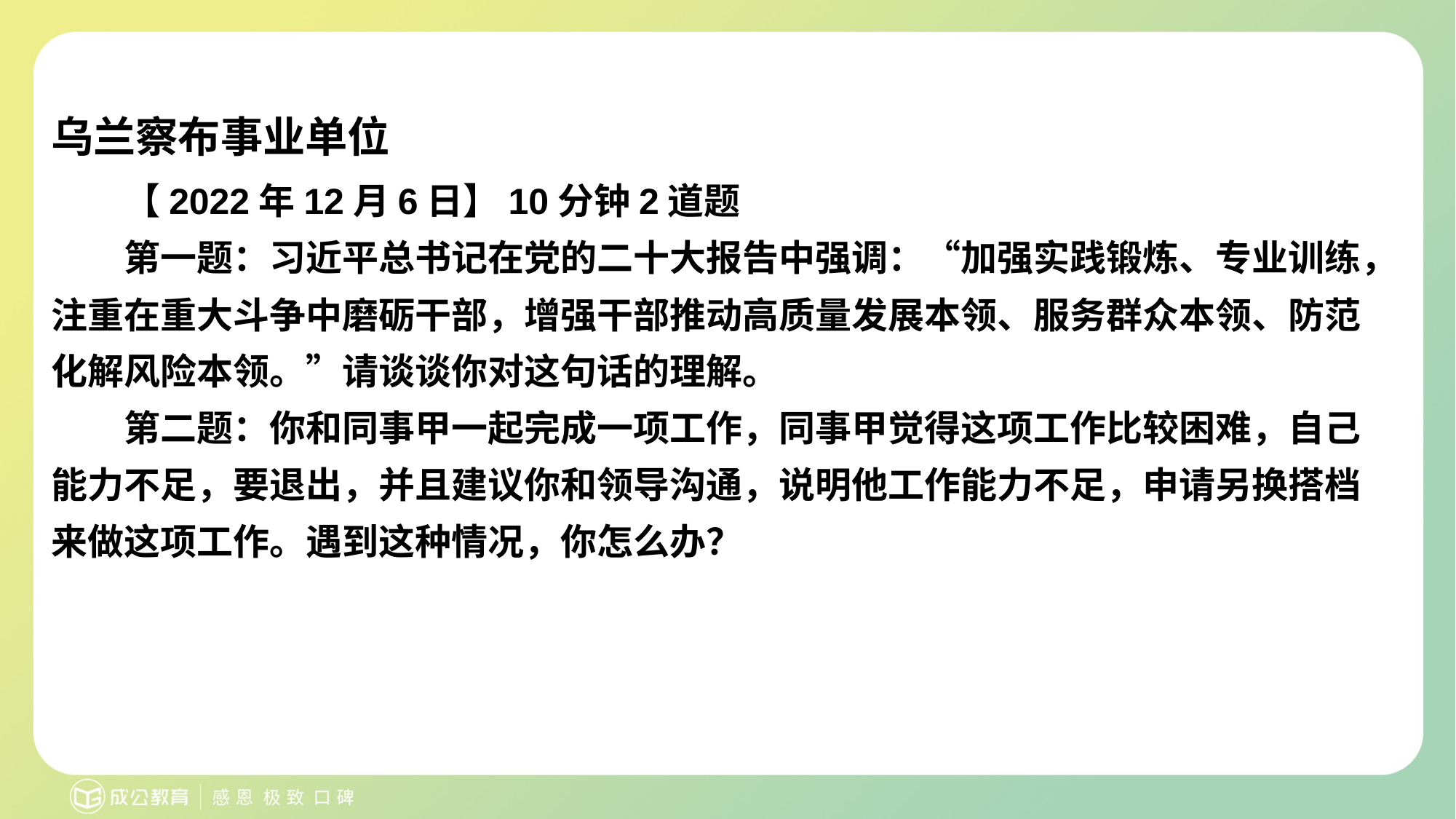

# 乌兰察布事业单位
【2022年12月6日】10分钟2道题
第一题：习近平总书记在党的二十大报告中强调：“加强实践锻炼、专业训练，注重在重大斗争中磨砺干部，增强干部推动高质量发展本领、服务群众本领、防范化解风险本领。”请谈谈你对这句话的理解。
第二题：你和同事甲一起完成一项工作，同事甲觉得这项工作比较困难，自己能力不足，要退出，并且建议你和领导沟通，说明他工作能力不足，申请另换搭档来做这项工作。遇到这种情况，你怎么办？